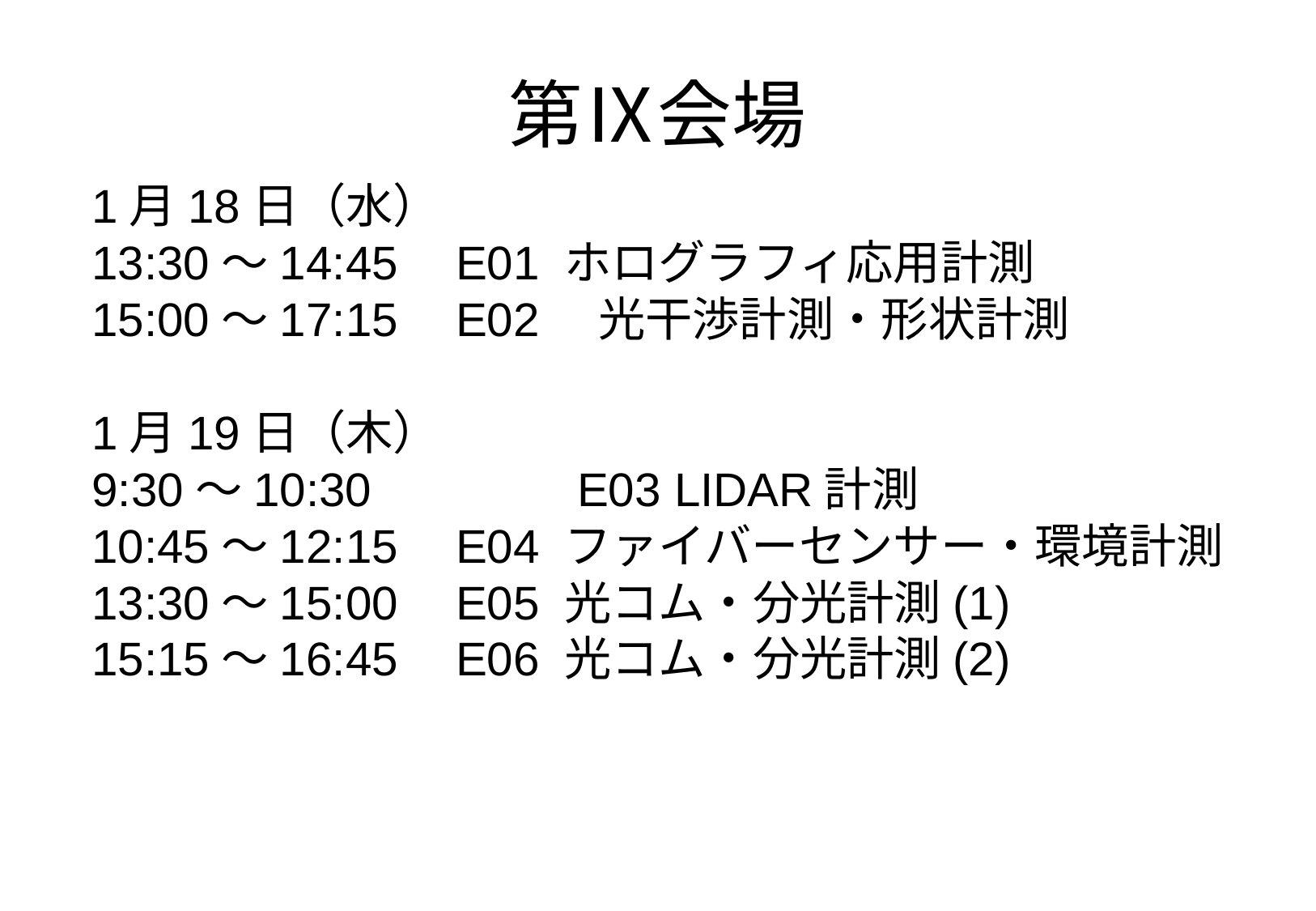

# 第Ⅸ会場
1月18日（水）
13:30～14:45	E01 ホログラフィ応用計測
15:00～17:15	E02　光干渉計測・形状計測

1月19日（木）
9:30～10:30		E03 LIDAR計測
10:45～12:15	E04 ファイバーセンサー・環境計測
13:30～15:00	E05 光コム・分光計測(1)
15:15～16:45	E06 光コム・分光計測(2)